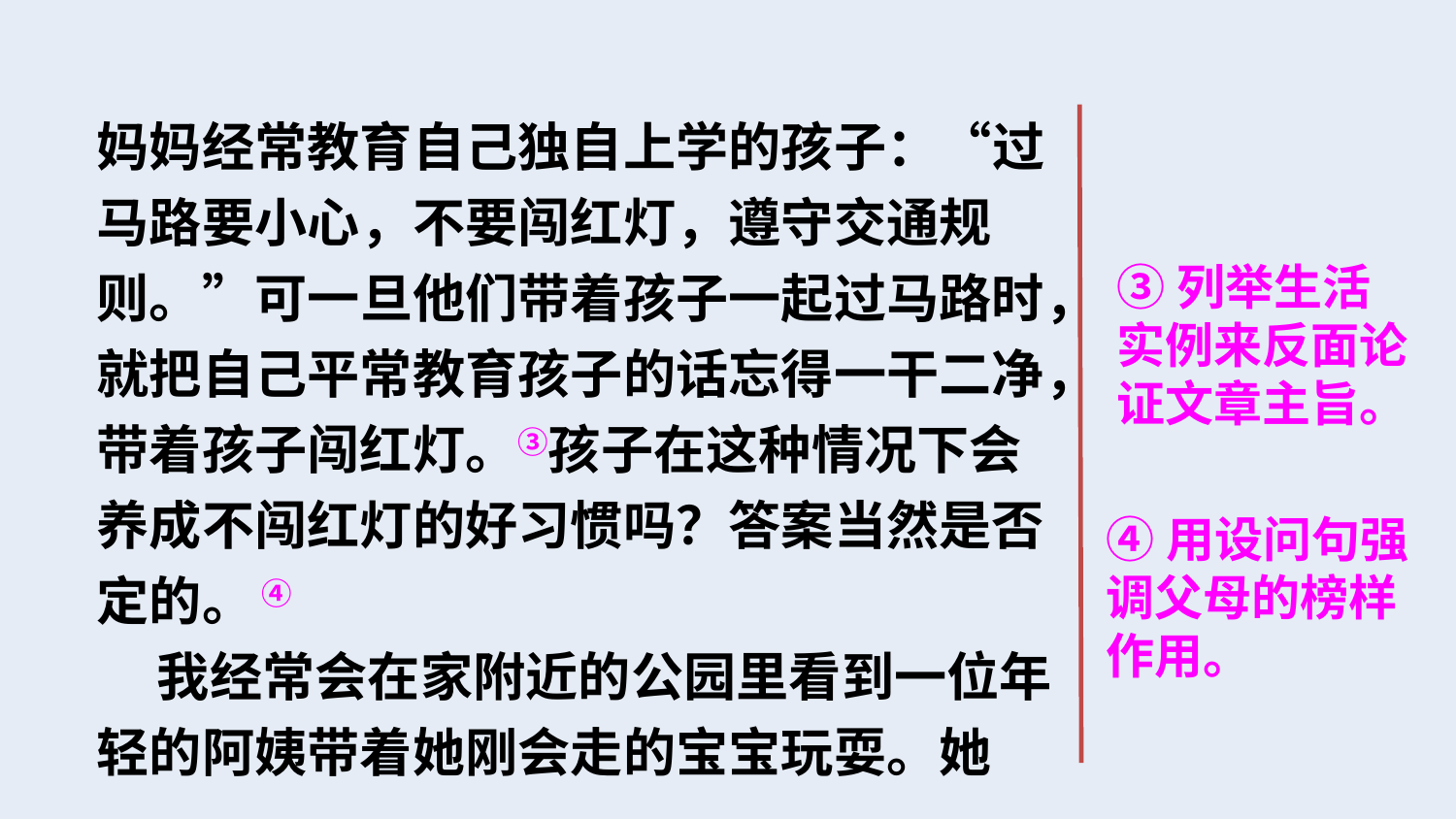

妈妈经常教育自己独自上学的孩子：“过马路要小心，不要闯红灯，遵守交通规则。”可一旦他们带着孩子一起过马路时，就把自己平常教育孩子的话忘得一干二净，带着孩子闯红灯。③孩子在这种情况下会养成不闯红灯的好习惯吗？答案当然是否定的。 ④
    我经常会在家附近的公园里看到一位年轻的阿姨带着她刚会走的宝宝玩耍。她
③列举生活实例来反面论证文章主旨。
④用设问句强调父母的榜样作用。